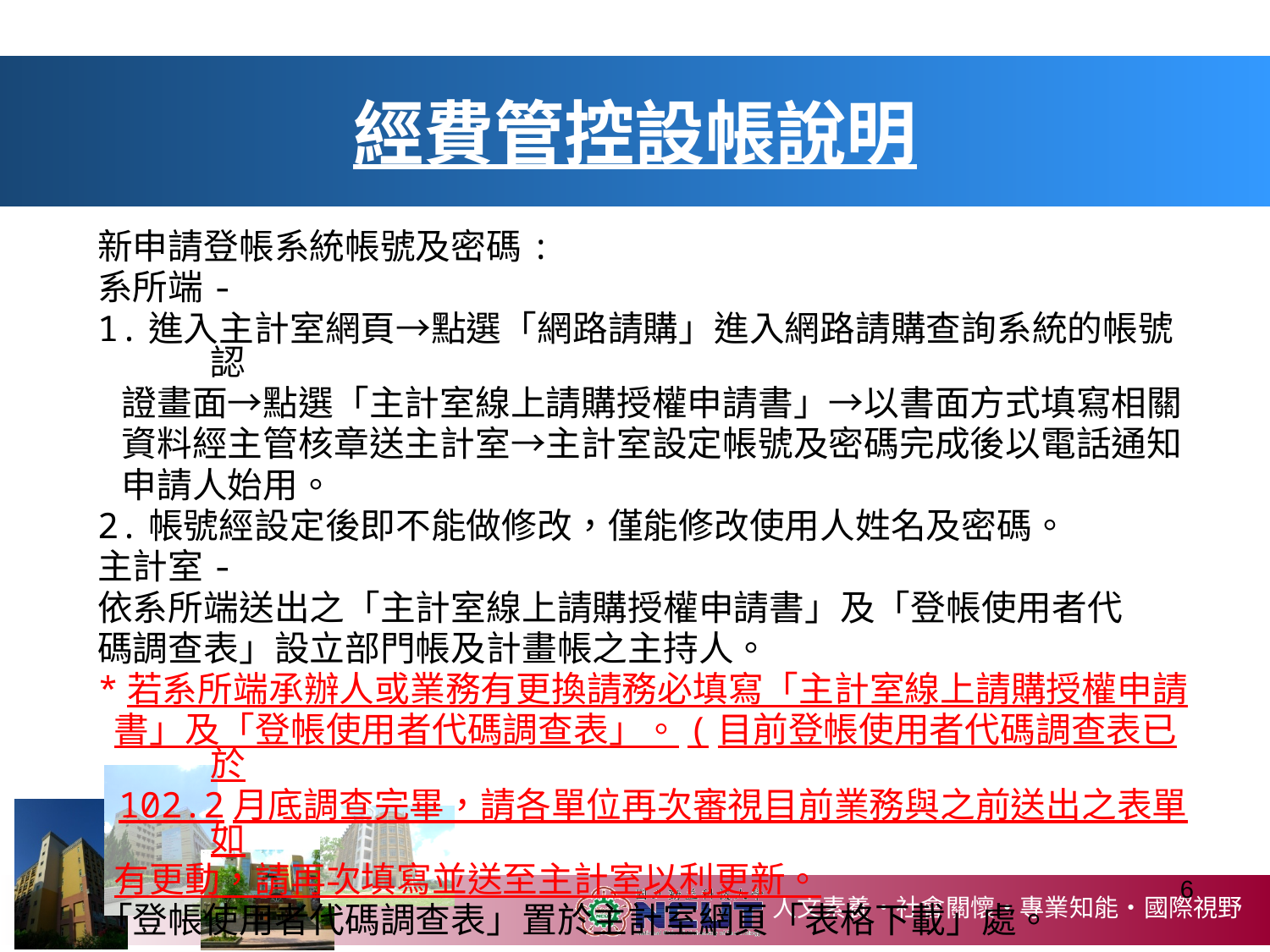

經費管控設帳說明
新申請登帳系統帳號及密碼:
系所端-
1.進入主計室網頁→點選「網路請購」進入網路請購查詢系統的帳號認
  證畫面→點選「主計室線上請購授權申請書」→以書面方式填寫相關
  資料經主管核章送主計室→主計室設定帳號及密碼完成後以電話通知
  申請人始用。
2.帳號經設定後即不能做修改，僅能修改使用人姓名及密碼。
主計室-
依系所端送出之「主計室線上請購授權申請書」及「登帳使用者代
碼調查表」設立部門帳及計畫帳之主持人。
*若系所端承辦人或業務有更換請務必填寫「主計室線上請購授權申請
 書」及「登帳使用者代碼調查表」。(目前登帳使用者代碼調查表已於
 102.2月底調查完畢，請各單位再次審視目前業務與之前送出之表單如
 有更動，請再次填寫並送至主計室以利更新。
「登帳使用者代碼調查表」置於主計室網頁「表格下載」處。

6